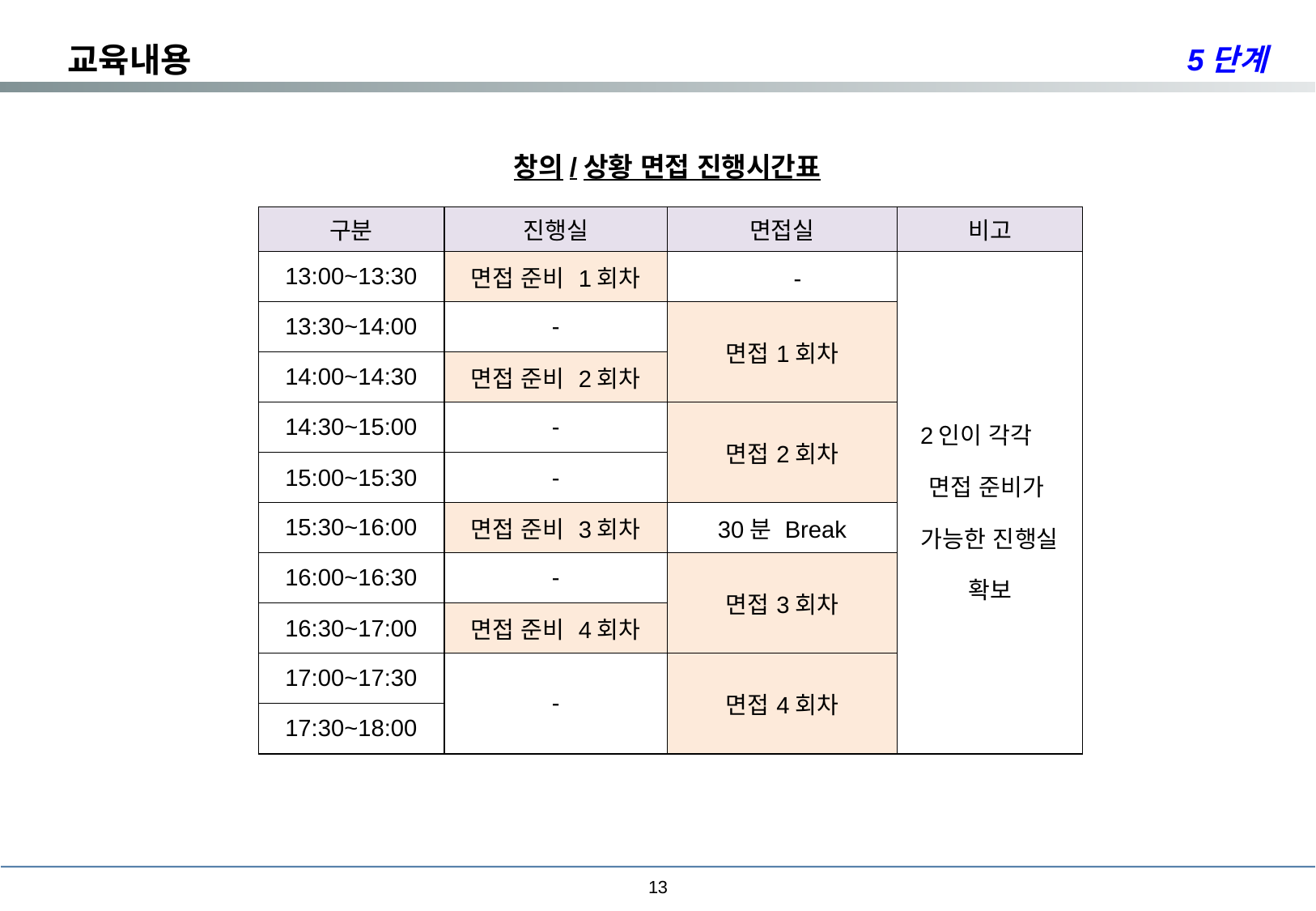

교육내용
5단계
창의/상황 면접 진행시간표
| 구분 | 진행실 | 면접실 | 비고 |
| --- | --- | --- | --- |
| 13:00~13:30 | 면접 준비 1회차 | - | 2인이 각각 면접 준비가 가능한 진행실 확보 |
| 13:30~14:00 | - | 면접1회차 |  |
| 14:00~14:30 | 면접 준비 2회차 |  |  |
| 14:30~15:00 | - | 면접2회차 |  |
| 15:00~15:30 | - |  |  |
| 15:30~16:00 | 면접 준비 3회차 | 30분 Break |  |
| 16:00~16:30 | - | 면접3회차 |  |
| 16:30~17:00 | 면접 준비 4회차 |  |  |
| 17:00~17:30 | - | 면접4회차 |  |
| 17:30~18:00 |  |  |  |
13